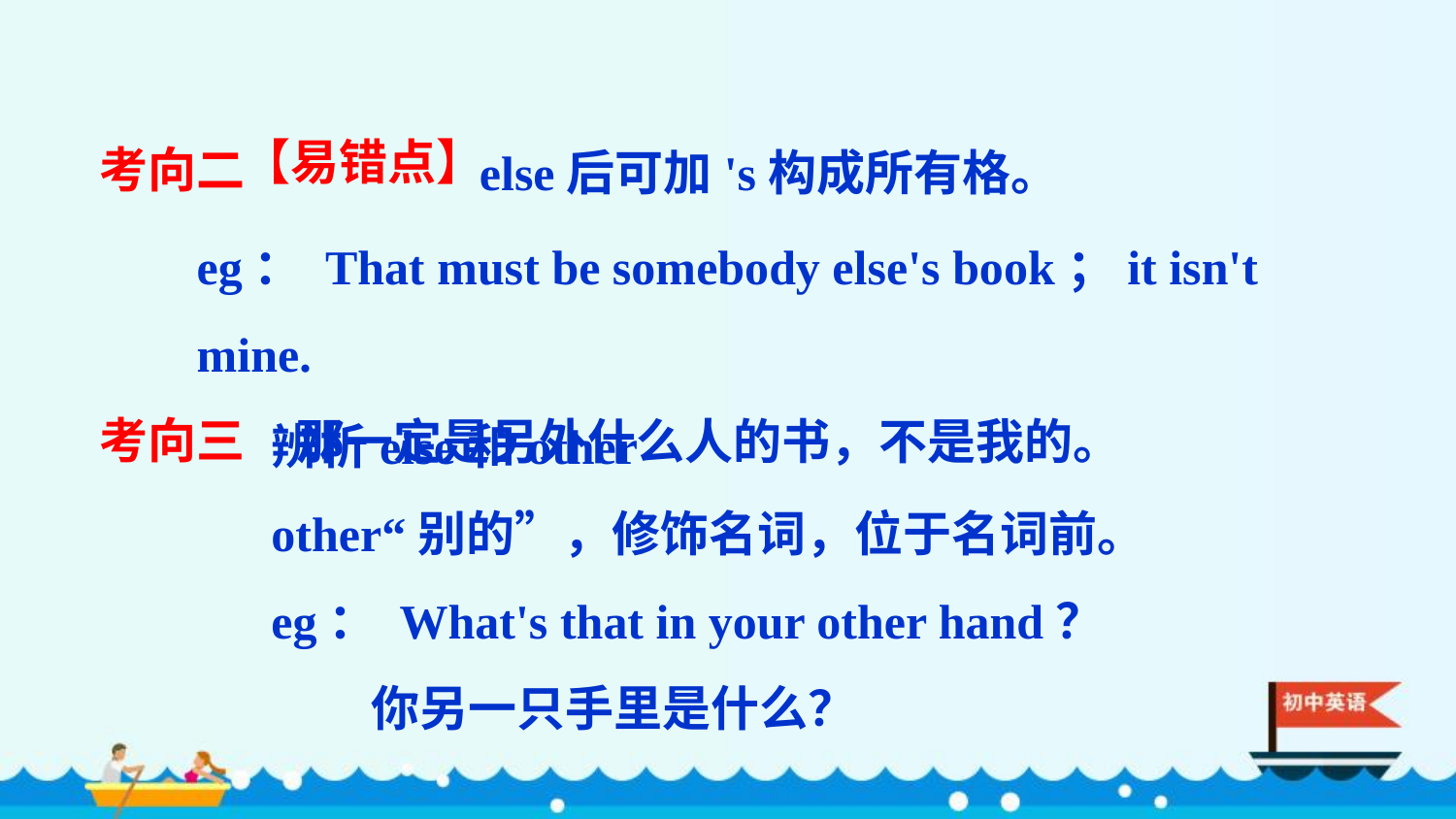

else后可加's构成所有格。
考向二
【易错点】
eg： That must be somebody else's book；it isn't mine.
那一定是另外什么人的书，不是我的。
辨析else和other
other“别的”，修饰名词，位于名词前。
eg： What's that in your other hand？
你另一只手里是什么？
考向三